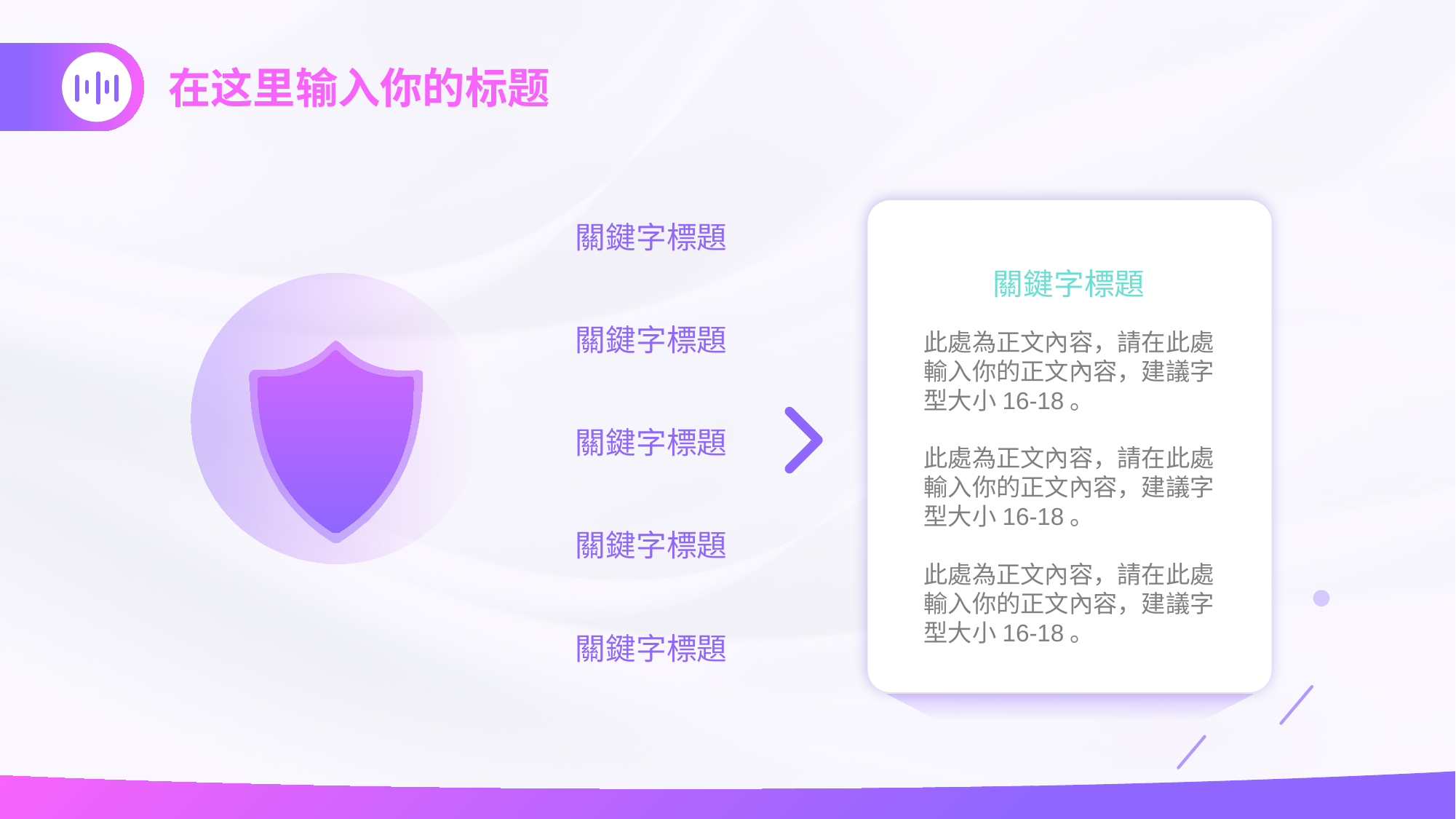

電商體量增速迅猛

關鍵字標題
關鍵字標題
此處為正文內容，請在此處輸入你的正文內容，建議字型大小16-18。

此處為正文內容，請在此處輸入你的正文內容，建議字型大小16-18。

此處為正文內容，請在此處輸入你的正文內容，建議字型大小16-18。

關鍵字標題

關鍵字標題
關鍵字標題
關鍵字標題